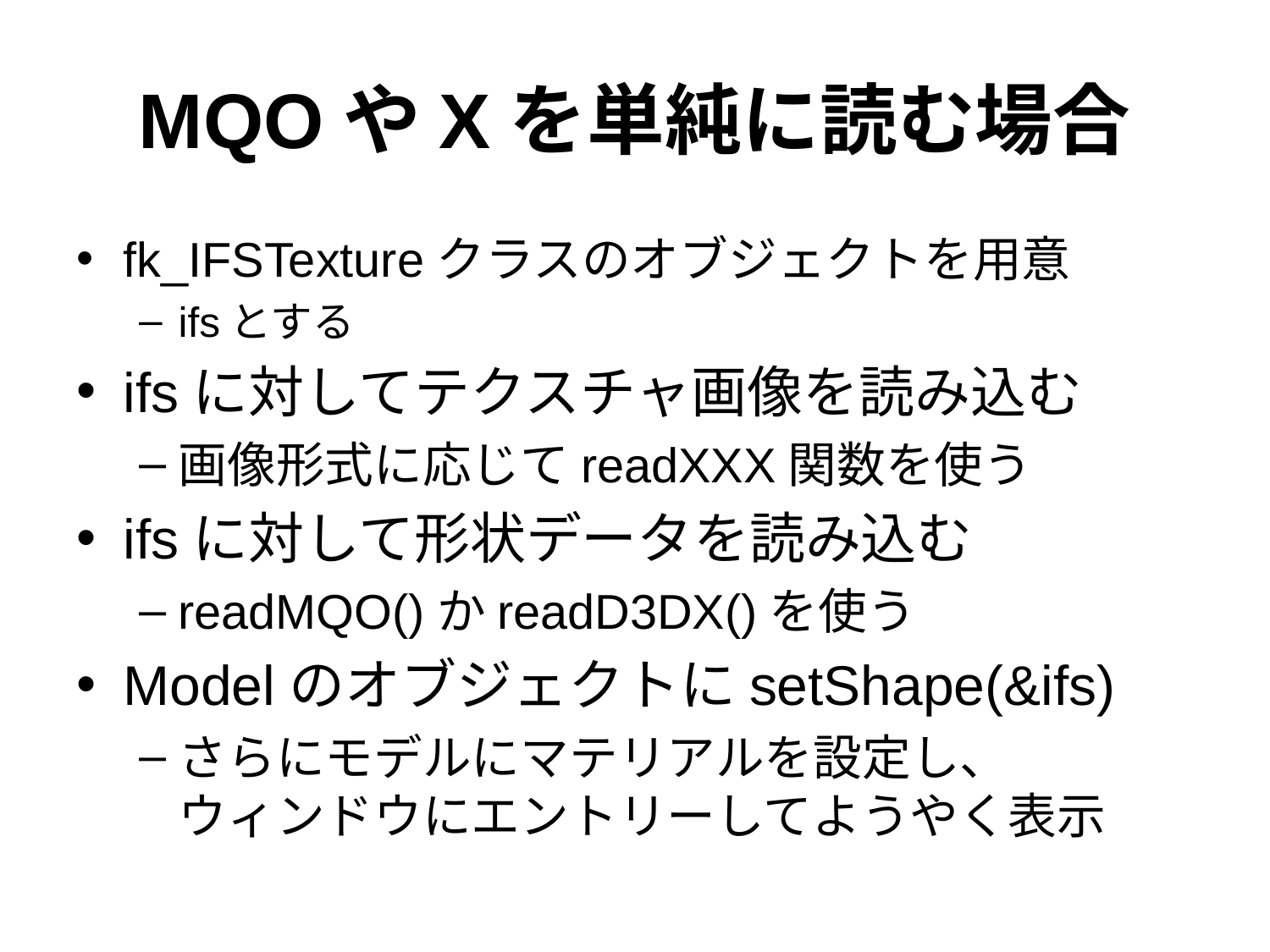

# MQOやXを単純に読む場合
fk_IFSTextureクラスのオブジェクトを用意
ifsとする
ifsに対してテクスチャ画像を読み込む
画像形式に応じてreadXXX関数を使う
ifsに対して形状データを読み込む
readMQO()かreadD3DX()を使う
ModelのオブジェクトにsetShape(&ifs)
さらにモデルにマテリアルを設定し、
ウィンドウにエントリーしてようやく表示